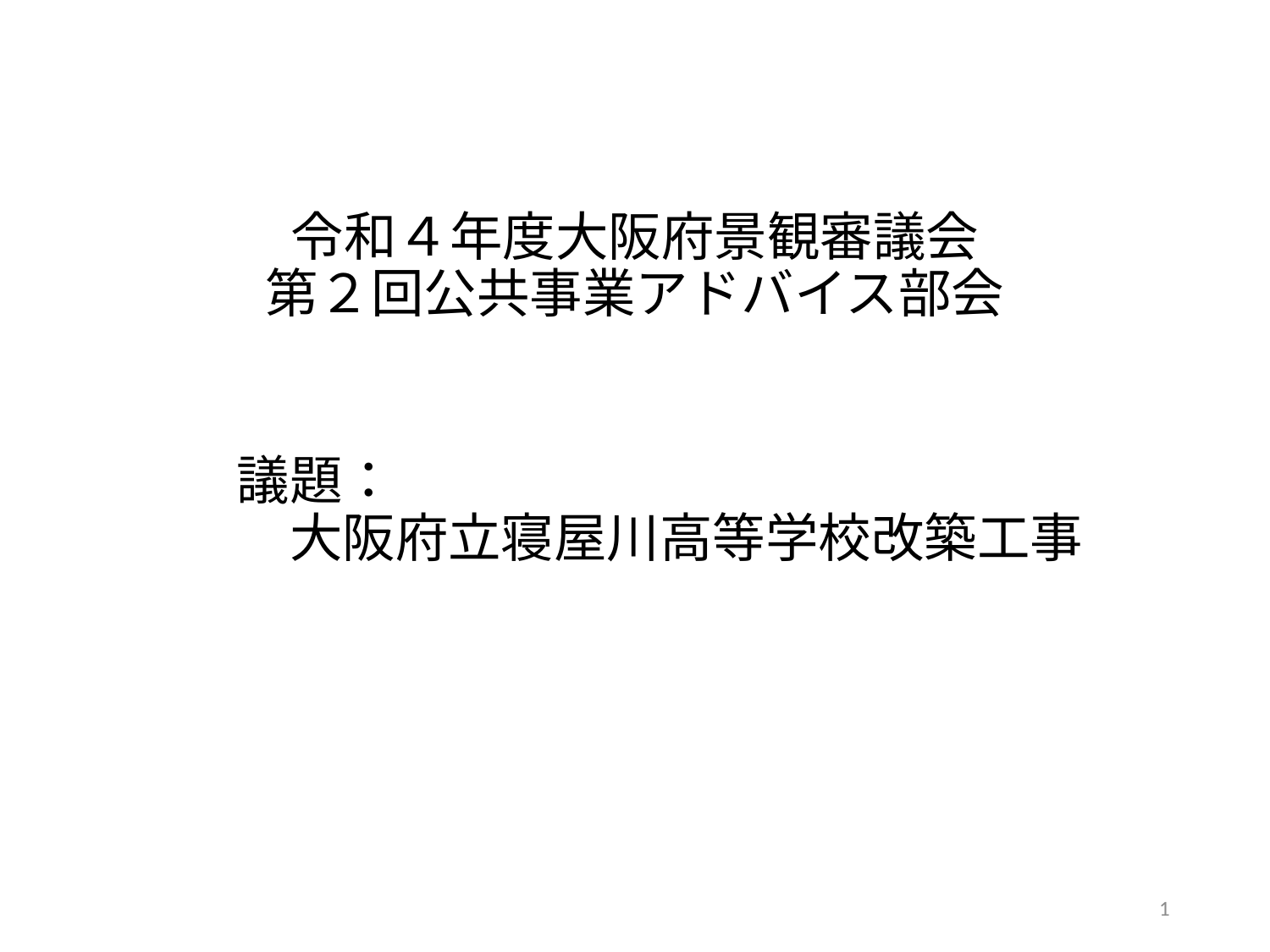

# 令和４年度大阪府景観審議会 第２回公共事業アドバイス部会
議題：
　大阪府立寝屋川高等学校改築工事
1